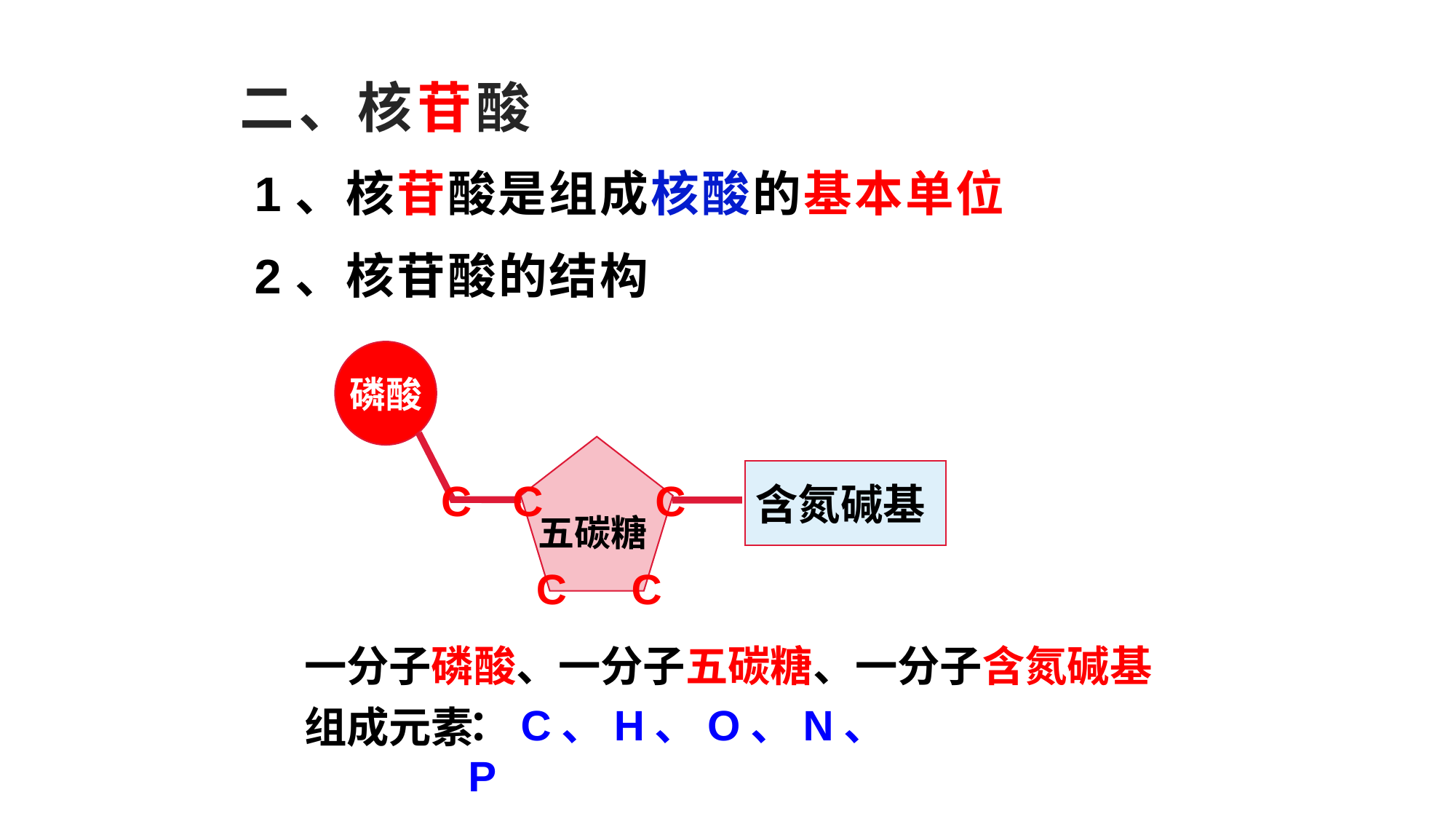

二、核苷酸
1、核苷酸是组成核酸的基本单位
2、核苷酸的结构
磷酸
五碳糖

含氮碱基

C
C
C
C
C
一分子磷酸、一分子五碳糖、一分子含氮碱基
组成元素
：C、H、O、N、P